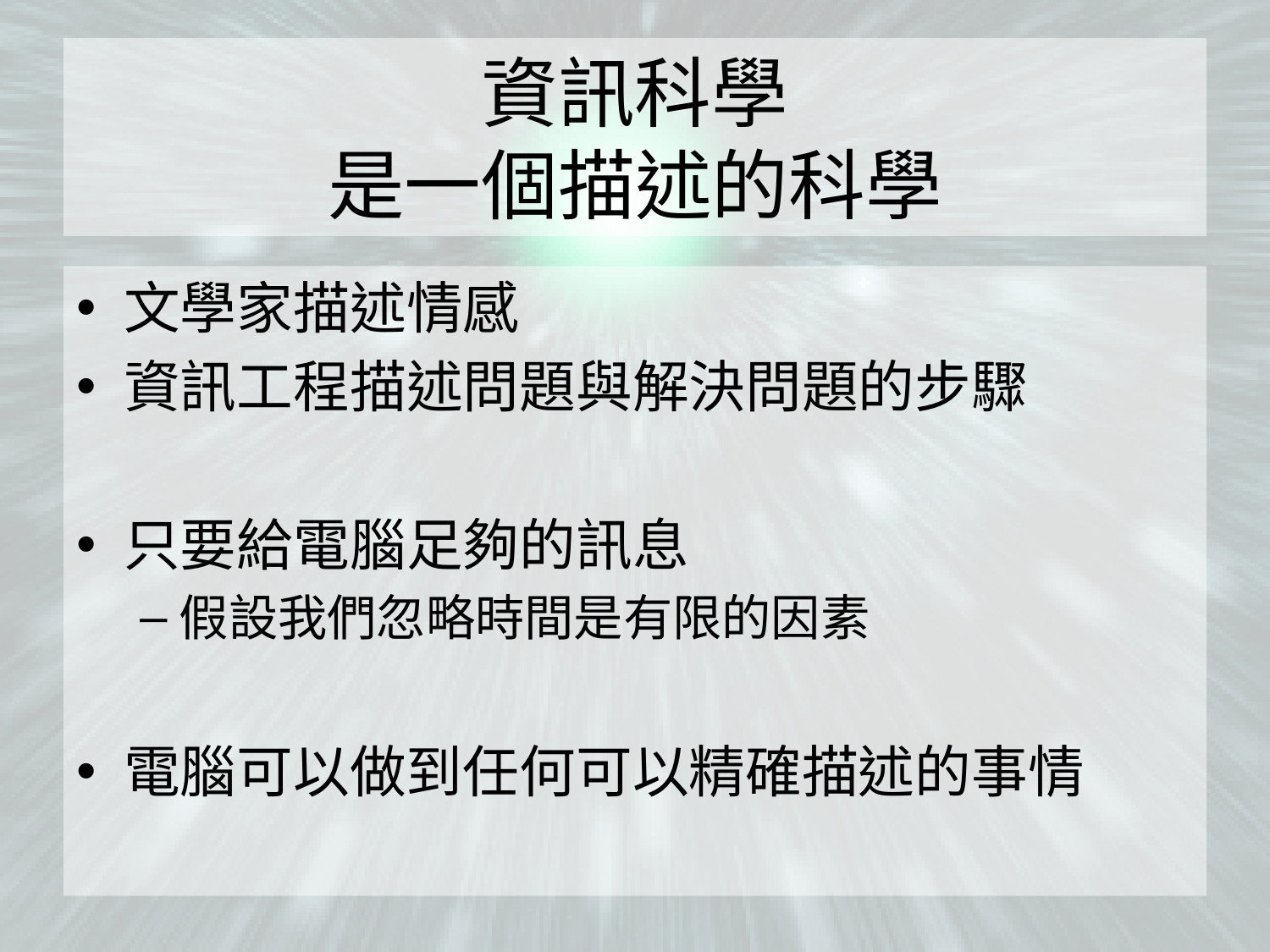

# 資訊科學 是一個描述的科學
文學家描述情感
資訊工程描述問題與解決問題的步驟

只要給電腦足夠的訊息
假設我們忽略時間是有限的因素

電腦可以做到任何可以精確描述的事情